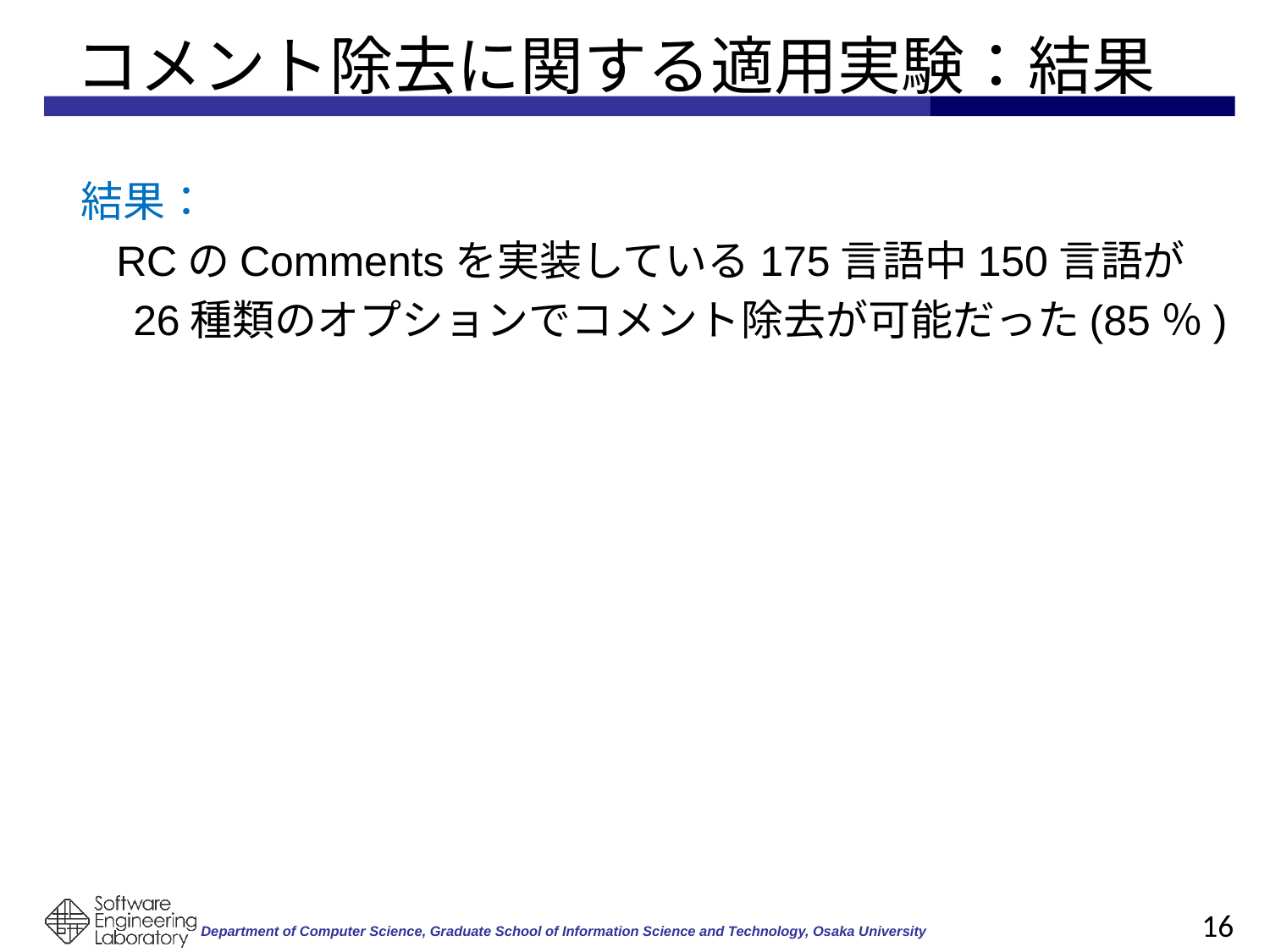

# コメント除去に関する適用実験：結果
結果：
   RCのCommentsを実装している175言語中150言語が
　26種類のオプションでコメント除去が可能だった(85％)
16